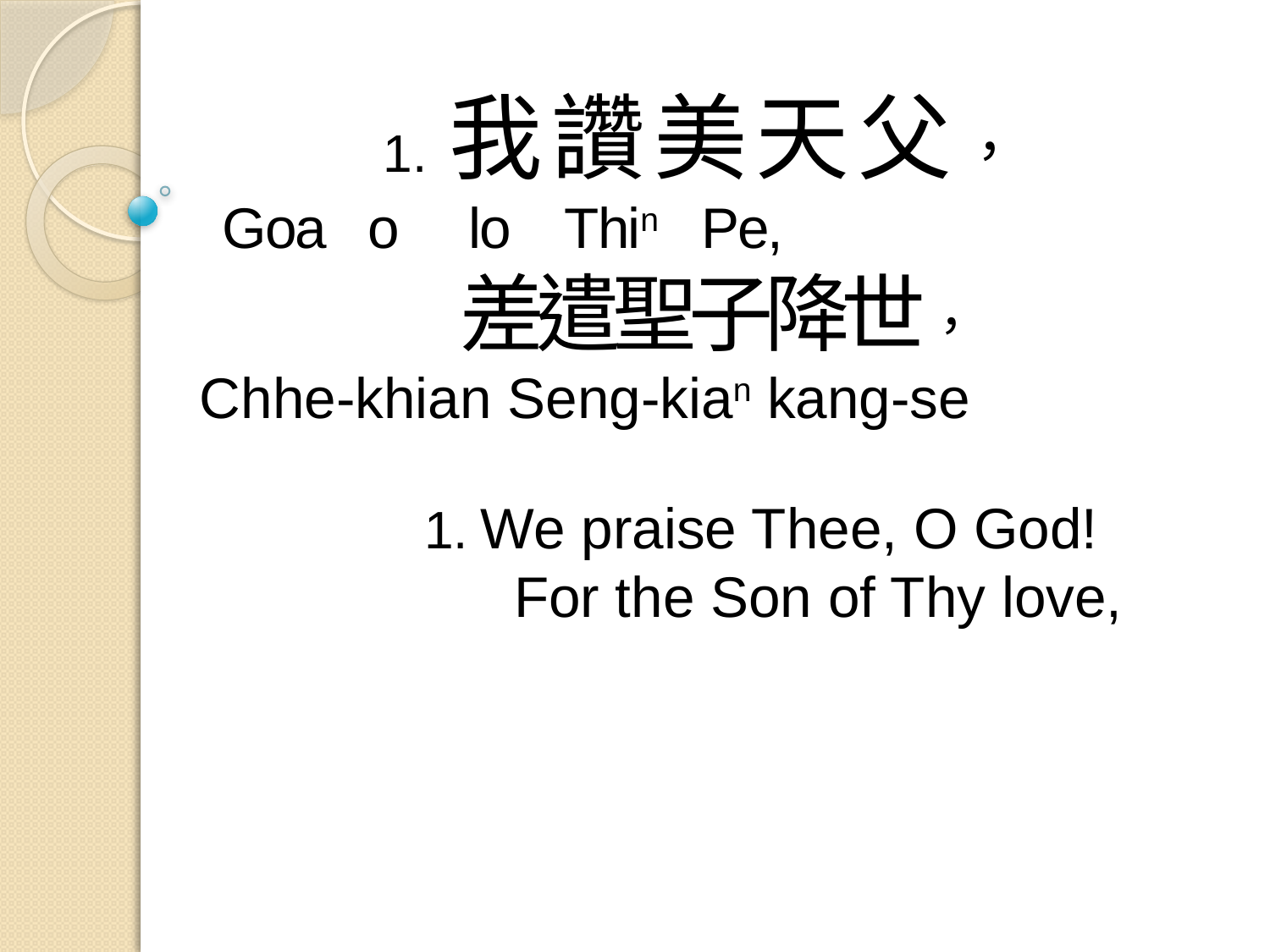

# 1. 我讚美天父， Goa   o     lo    Thin   Pe, 差遣聖子降世， Chhe-khian Seng-kian kang-se 1. We praise Thee, O God! For the Son of Thy love,